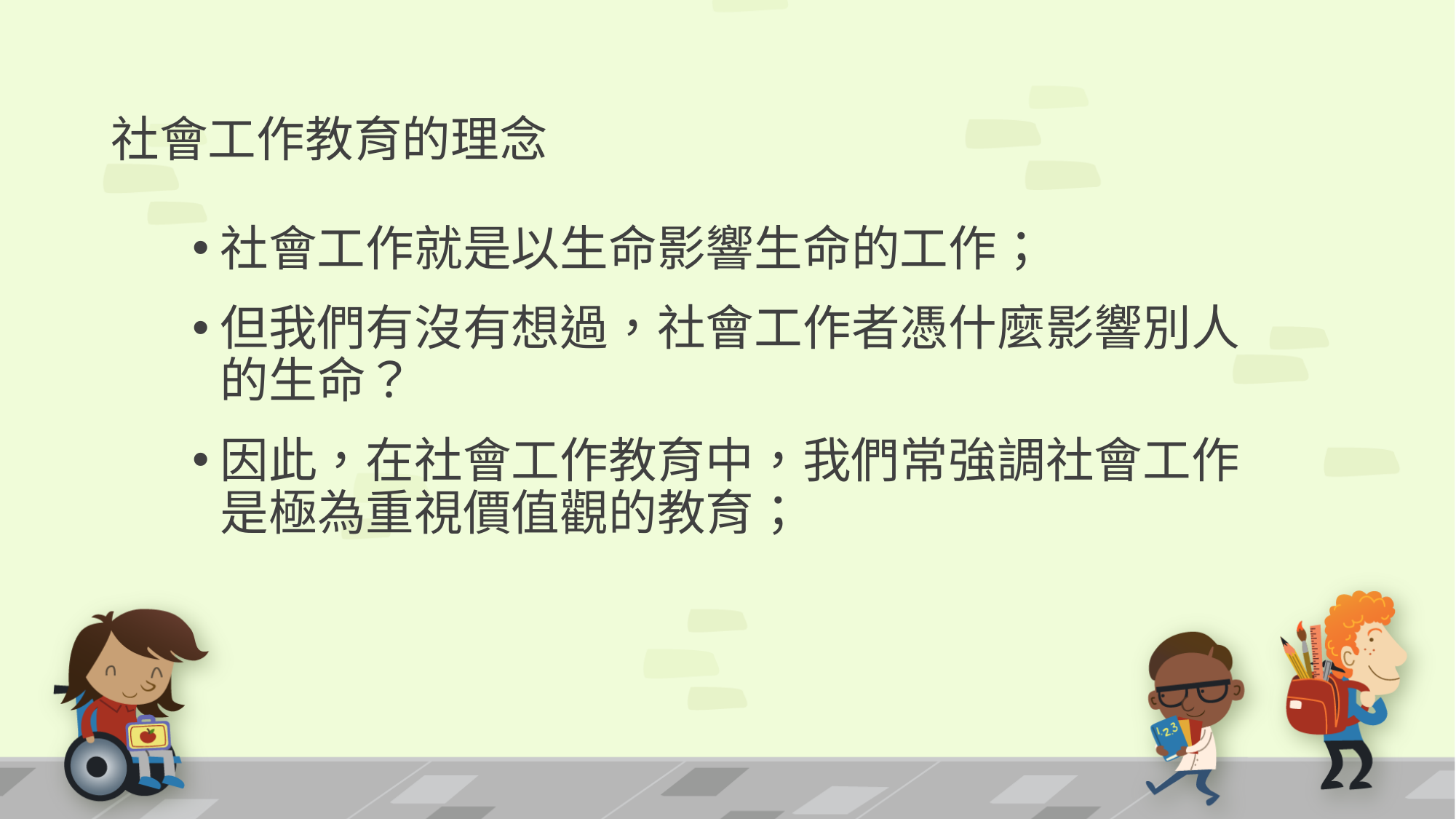

# 社會工作教育的理念
社會工作就是以生命影響生命的工作；
但我們有沒有想過，社會工作者憑什麼影響別人的生命？
因此，在社會工作教育中，我們常強調社會工作是極為重視價值觀的教育；